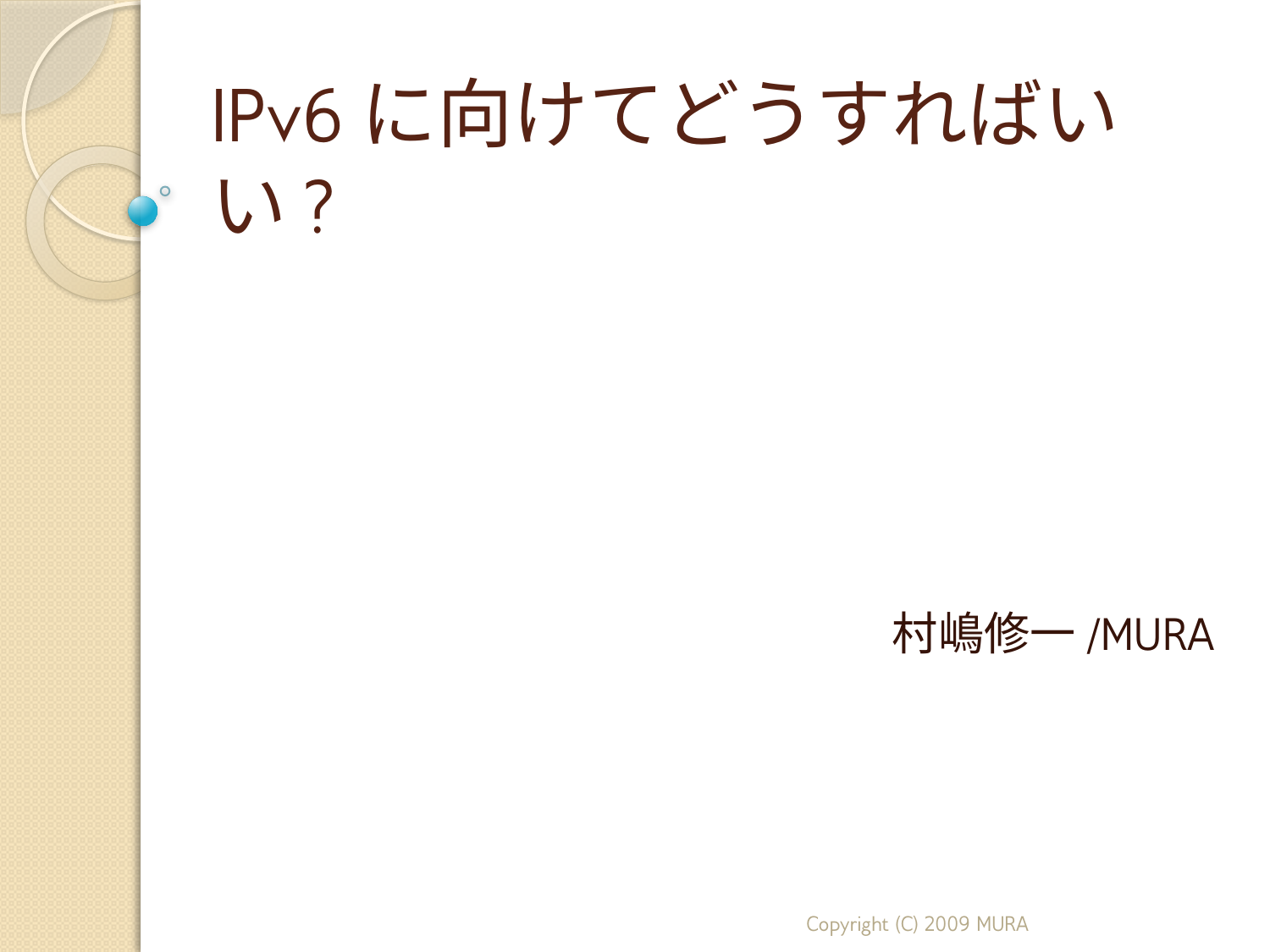

# IPv6に向けてどうすればいい?
村嶋修一/MURA
Copyright (C) 2009 MURA